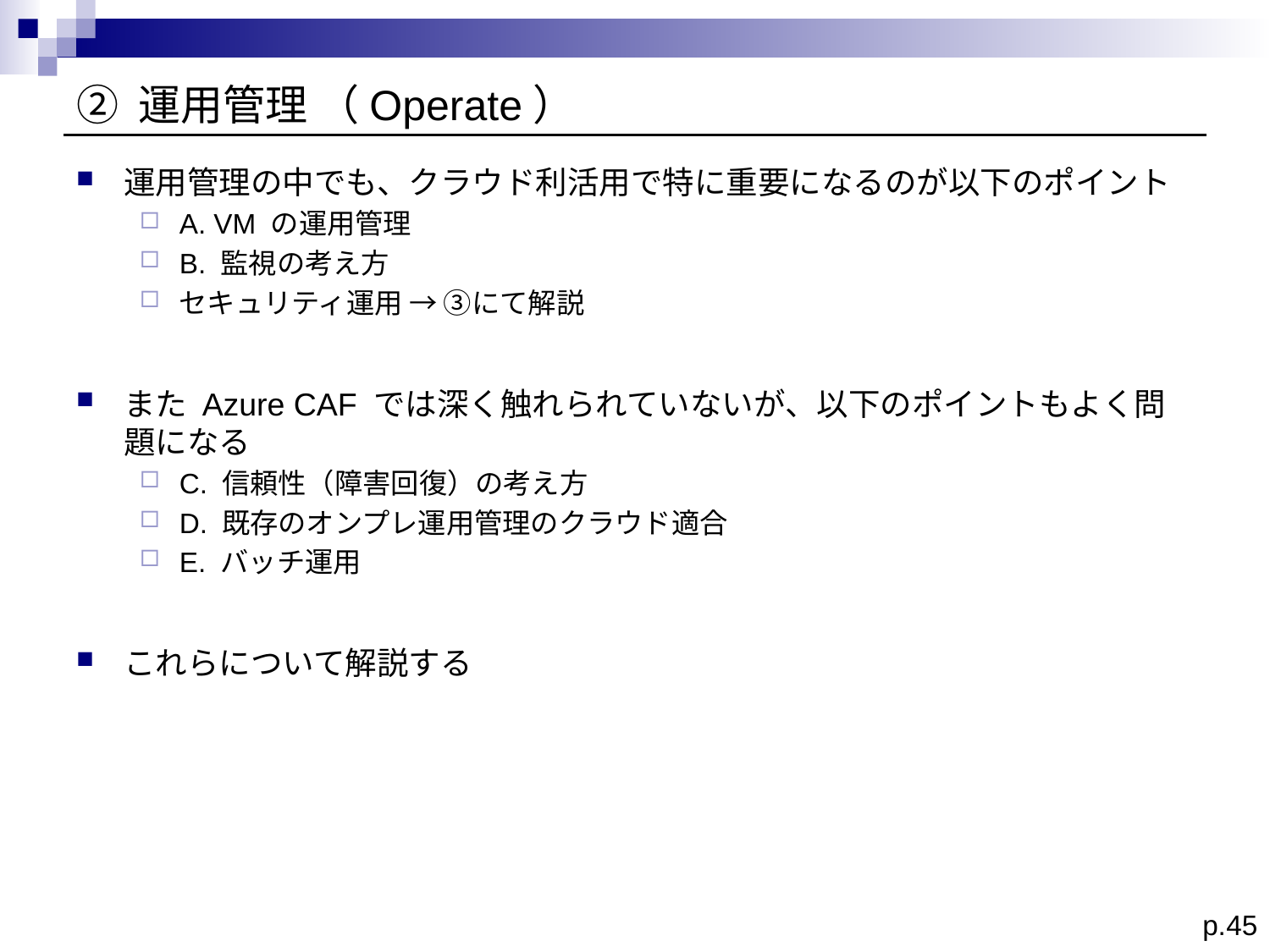

# ② 運用管理 （Operate）
運用管理の中でも、クラウド利活用で特に重要になるのが以下のポイント
A. VM の運用管理
B. 監視の考え方
セキュリティ運用 → ③にて解説

また Azure CAF では深く触れられていないが、以下のポイントもよく問題になる
C. 信頼性（障害回復）の考え方
D. 既存のオンプレ運用管理のクラウド適合
E. バッチ運用

これらについて解説する